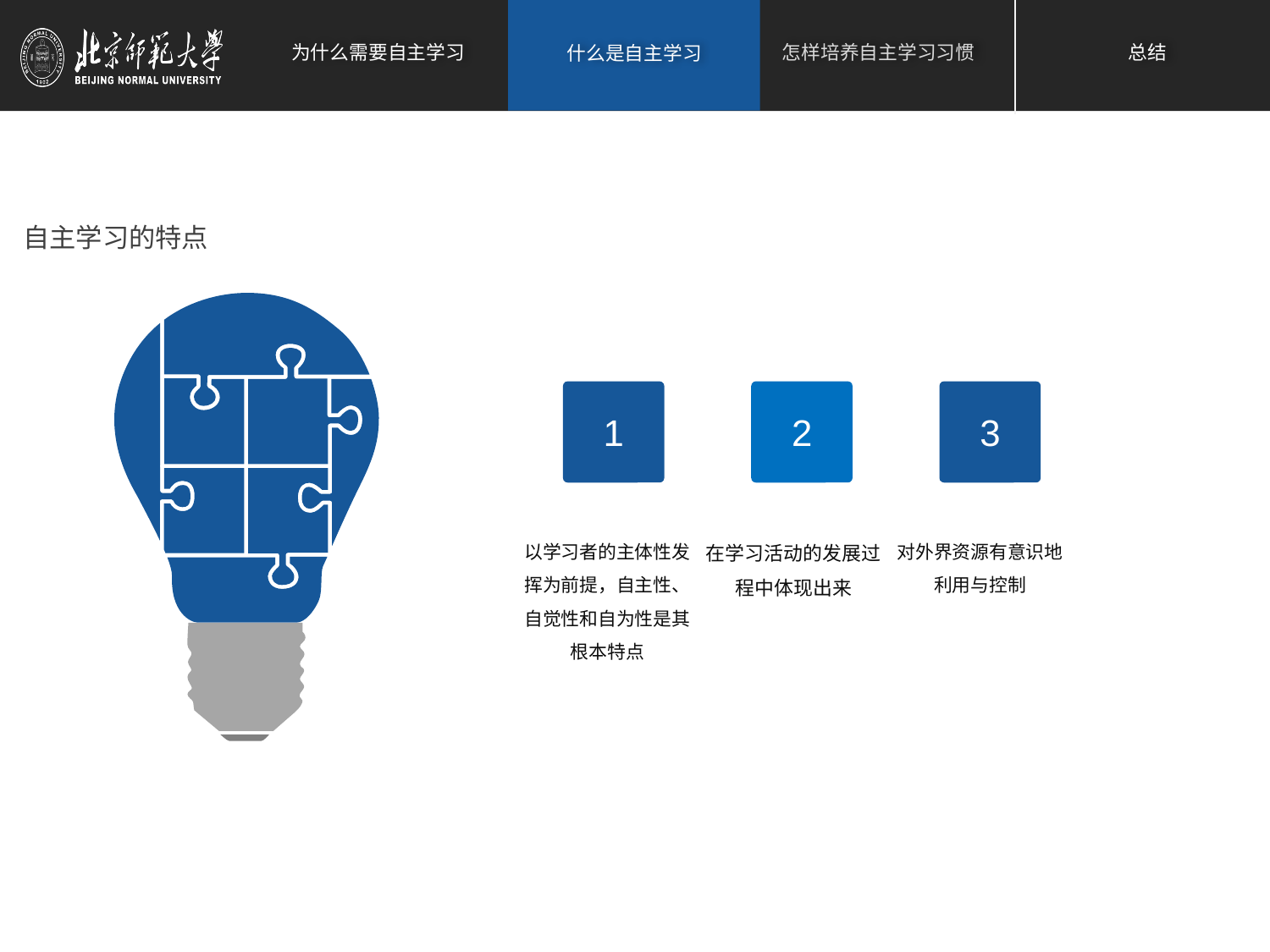

自主学习的特点

1
2
3

在学习活动的发展过程中体现出来
对外界资源有意识地利用与控制
以学习者的主体性发挥为前提，自主性、自觉性和自为性是其根本特点